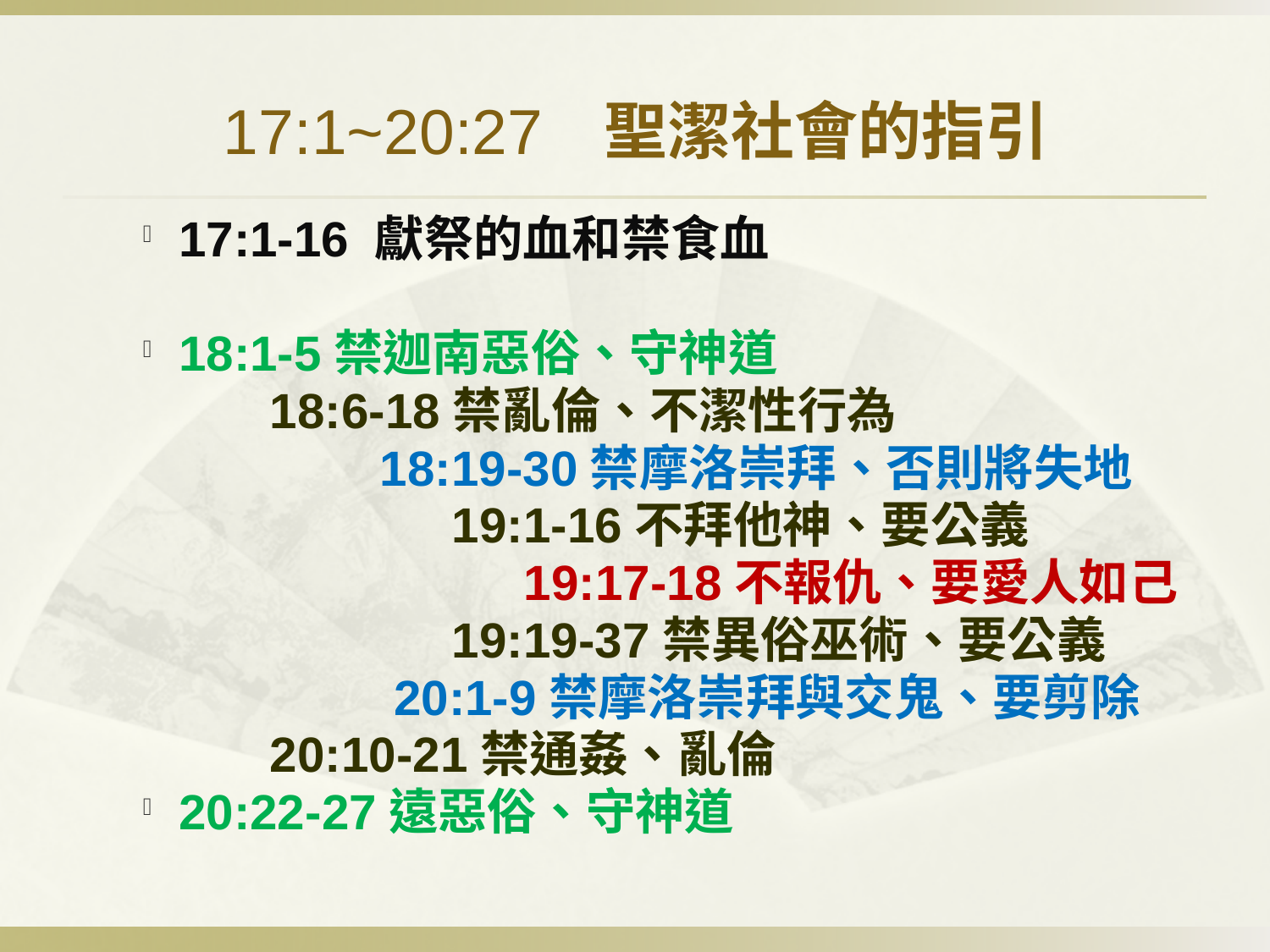

# 17:1~20:27	聖潔社會的指引
17:1-16 獻祭的血和禁食血

18:1-5禁迦南惡俗、守神道
	18:6-18禁亂倫、不潔性行為
	        18:19-30禁摩洛崇拜、否則將失地
		    19:1-16不拜他神、要公義
			19:17-18不報仇、要愛人如己
		    19:19-37禁異俗巫術、要公義
	         20:1-9禁摩洛崇拜與交鬼、要剪除
	20:10-21禁通姦、亂倫
20:22-27遠惡俗、守神道